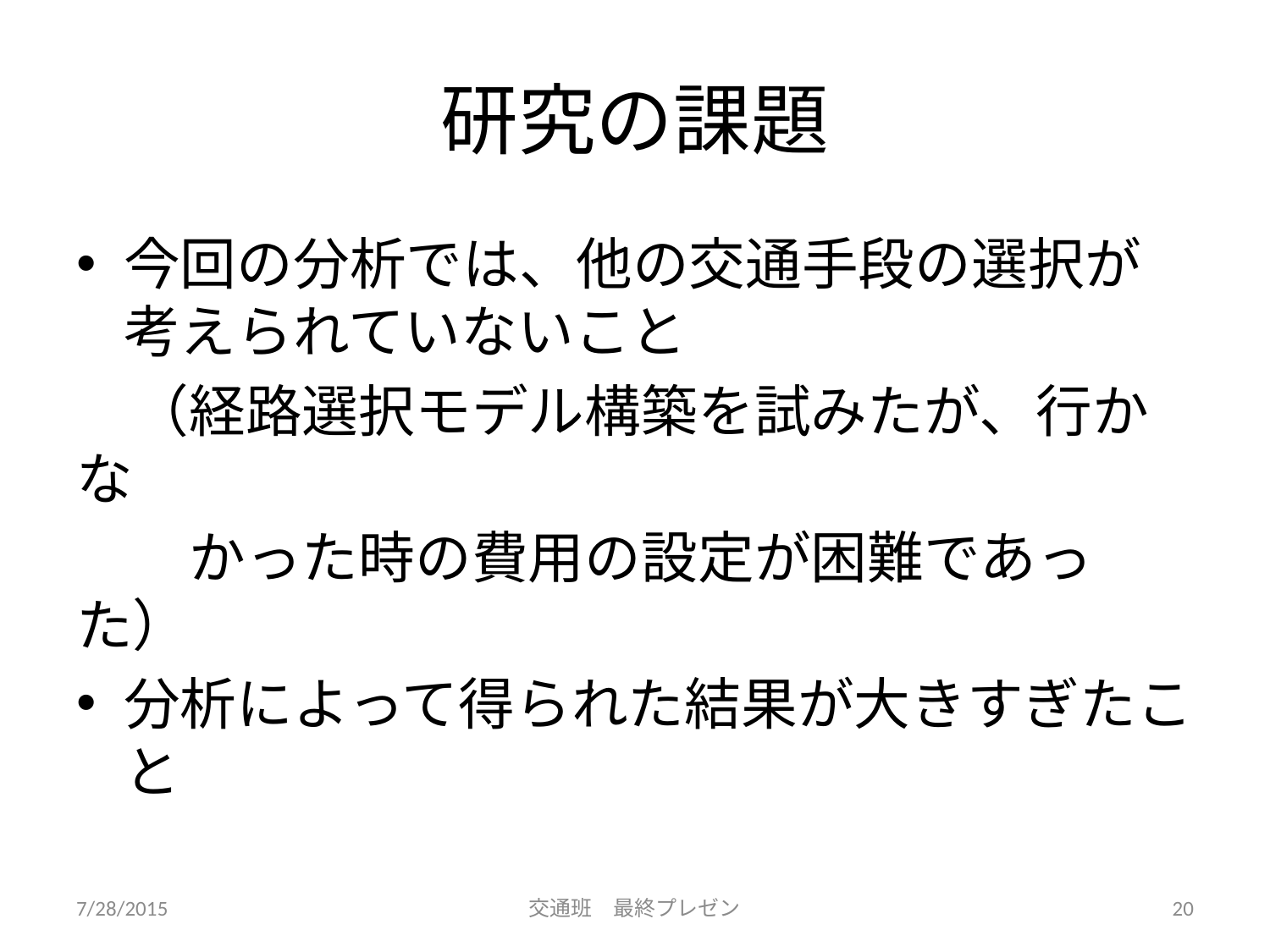

# 研究の課題
今回の分析では、他の交通手段の選択が考えられていないこと
　（経路選択モデル構築を試みたが、行かな
　　かった時の費用の設定が困難であった）
分析によって得られた結果が大きすぎたこと

7/28/2015
交通班　最終プレゼン
20